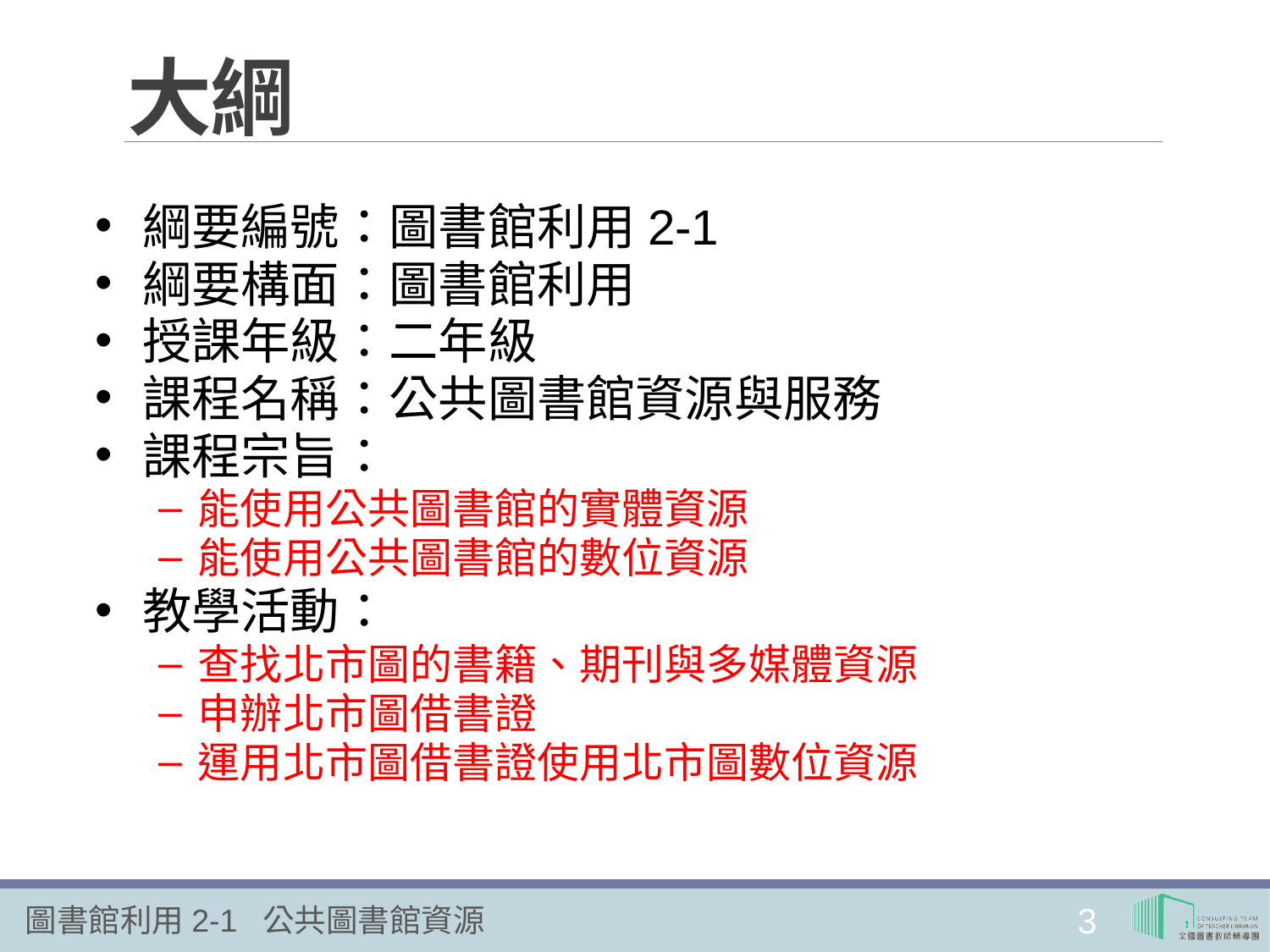

# 大綱
綱要編號：圖書館利用2-1
綱要構面：圖書館利用
授課年級：二年級
課程名稱：公共圖書館資源與服務
課程宗旨：
能使用公共圖書館的實體資源
能使用公共圖書館的數位資源
教學活動：
查找北市圖的書籍、期刊與多媒體資源
申辦北市圖借書證
運用北市圖借書證使用北市圖數位資源